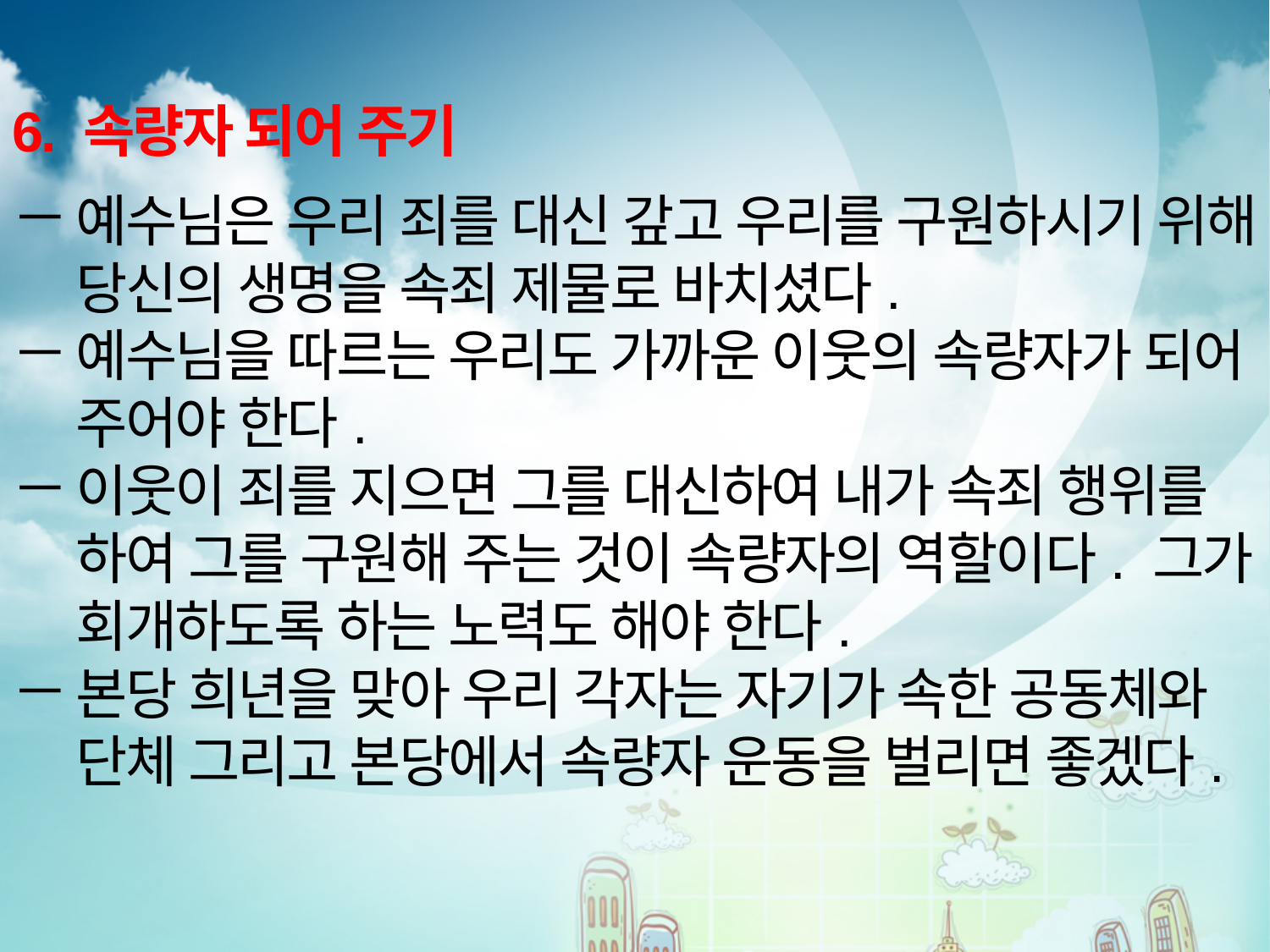

6. 속량자 되어 주기

예수님은 우리 죄를 대신 갚고 우리를 구원하시기 위해 당신의 생명을 속죄 제물로 바치셨다.
예수님을 따르는 우리도 가까운 이웃의 속량자가 되어 주어야 한다.
이웃이 죄를 지으면 그를 대신하여 내가 속죄 행위를 하여 그를 구원해 주는 것이 속량자의 역할이다. 그가 회개하도록 하는 노력도 해야 한다.
본당 희년을 맞아 우리 각자는 자기가 속한 공동체와 단체 그리고 본당에서 속량자 운동을 벌리면 좋겠다.